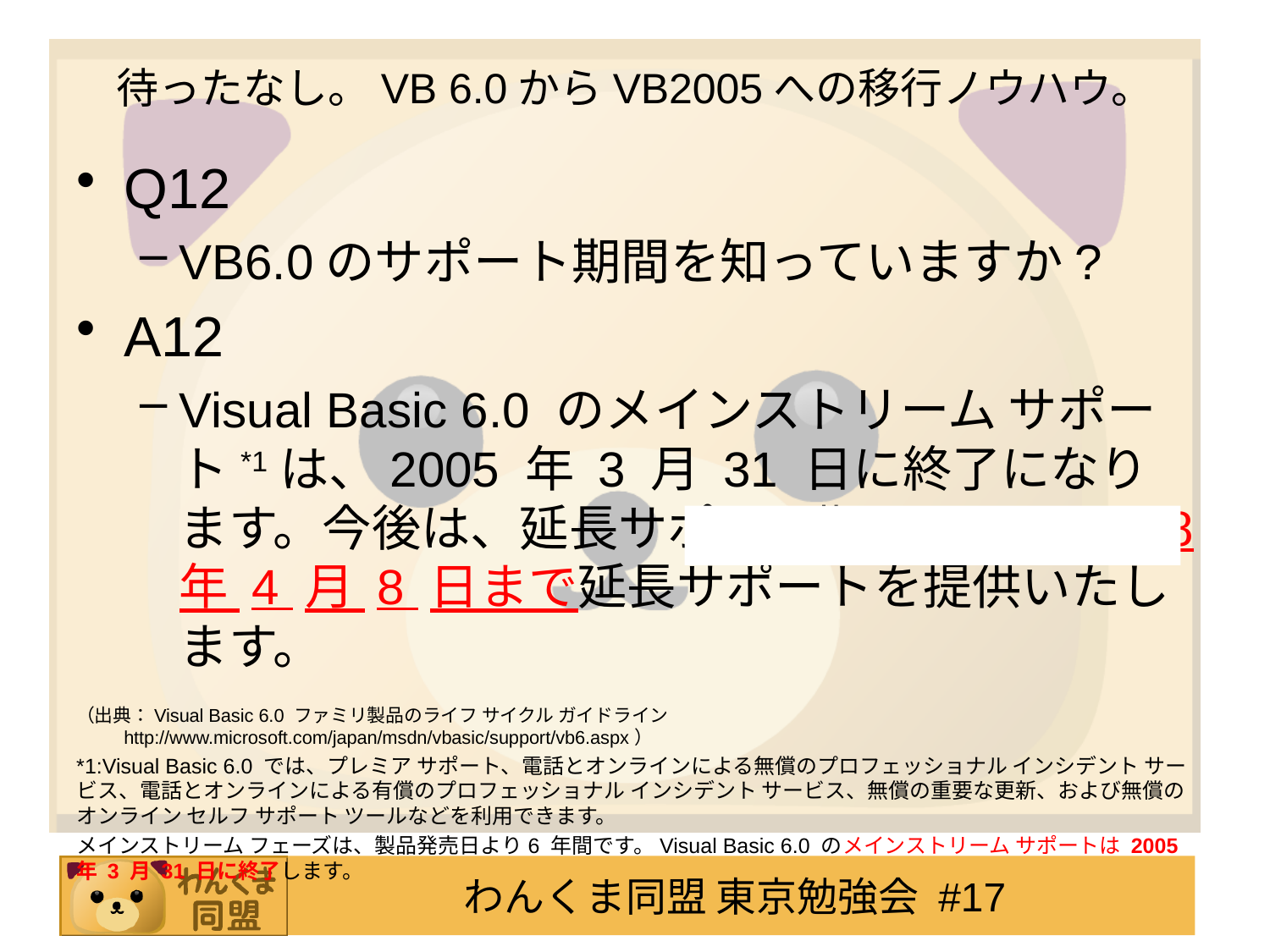

# 待ったなし。VB 6.0からVB2005への移行ノウハウ。
Q12
VB6.0のサポート期間を知っていますか?
A12
Visual Basic 6.0 のメインストリーム サポート*1は、2005 年 3 月 31 日に終了になります。今後は、延長サポート期間として 2008 年 4 月 8 日まで延長サポートを提供いたします。

（出典：Visual Basic 6.0 ファミリ製品のライフ サイクル ガイドライン http://www.microsoft.com/japan/msdn/vbasic/support/vb6.aspx）
*1:Visual Basic 6.0 では、プレミア サポート、電話とオンラインによる無償のプロフェッショナル インシデント サービス、電話とオンラインによる有償のプロフェッショナル インシデント サービス、無償の重要な更新、および無償のオンライン セルフ サポート ツールなどを利用できます。
メインストリーム フェーズは、製品発売日より6 年間です。Visual Basic 6.0 のメインストリーム サポートは 2005 年 3 月 31 日に終了します。